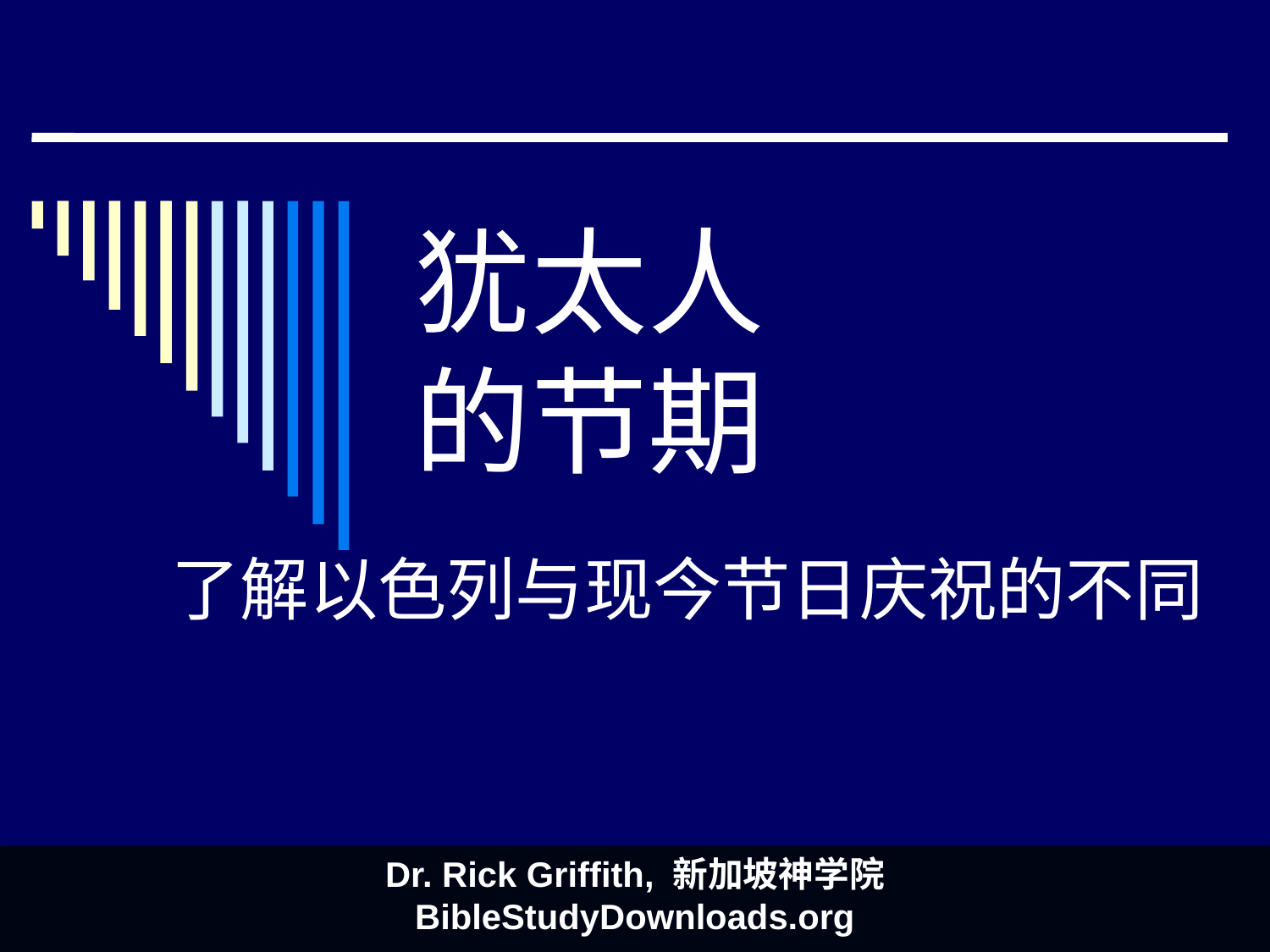

# 犹太人 的节期
了解以色列与现今节日庆祝的不同
Dr. Rick Griffith, 新加坡神学院
BibleStudyDownloads.org